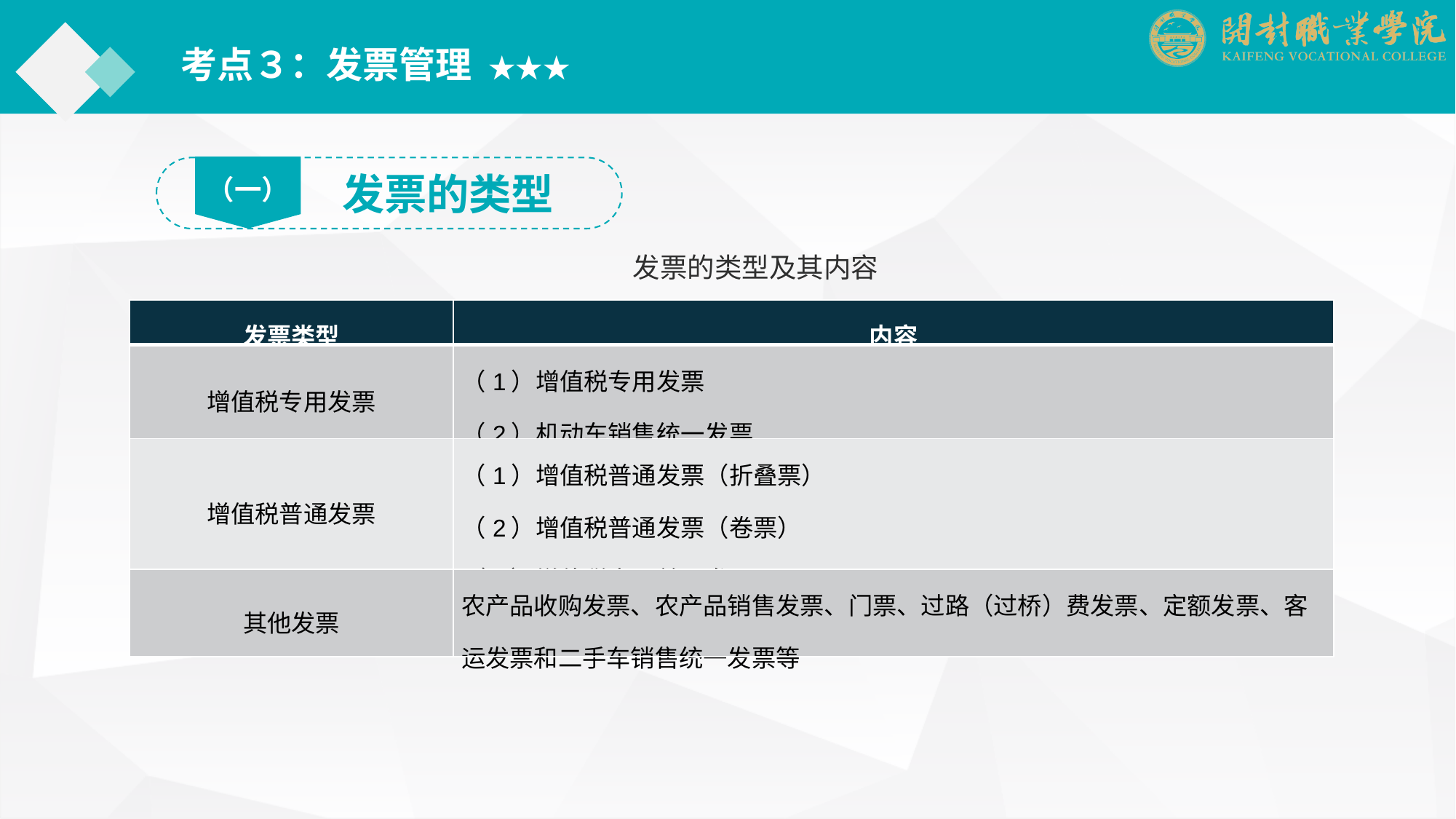

考点３：发票管理  ★★★
（一）

发票的类型
发票的类型及其内容
| 发票类型 | 内容 |
| --- | --- |
| 增值税专用发票 | （1）增值税专用发票 （2）机动车销售统一发票 |
| 增值税普通发票 | （1）增值税普通发票（折叠票） （2）增值税普通发票（卷票） （3）增值税电子普通发票 |
| 其他发票 | 农产品收购发票、农产品销售发票、门票、过路（过桥）费发票、定额发票、客运发票和二手车销售统一发票等 |